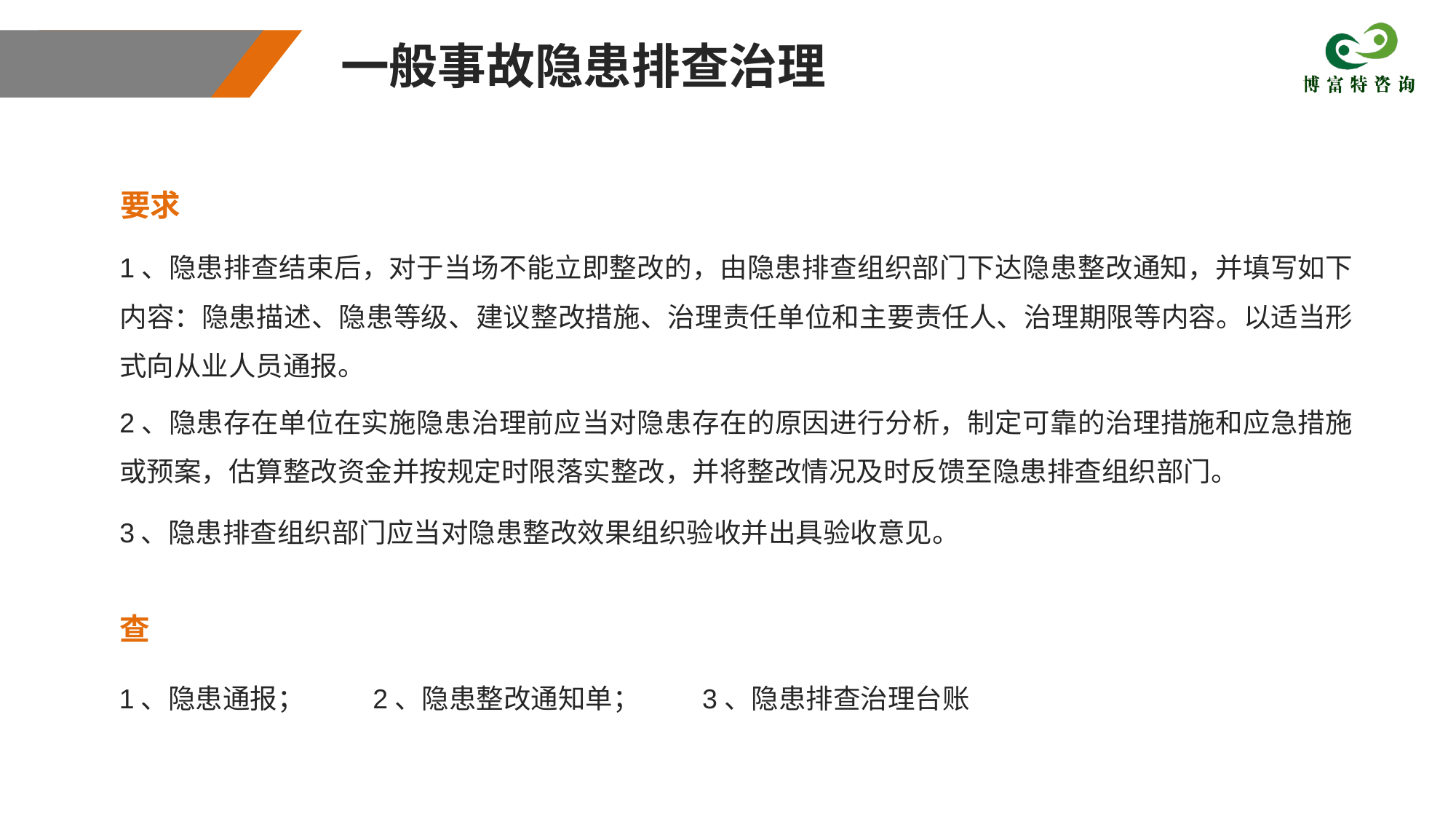

一般事故隐患排查治理
要求
1、隐患排查结束后，对于当场不能立即整改的，由隐患排查组织部门下达隐患整改通知，并填写如下内容：隐患描述、隐患等级、建议整改措施、治理责任单位和主要责任人、治理期限等内容。以适当形式向从业人员通报。
2、隐患存在单位在实施隐患治理前应当对隐患存在的原因进行分析，制定可靠的治理措施和应急措施或预案，估算整改资金并按规定时限落实整改，并将整改情况及时反馈至隐患排查组织部门。
3、隐患排查组织部门应当对隐患整改效果组织验收并出具验收意见。
查
1、隐患通报；          2、隐患整改通知单；         3、隐患排查治理台账